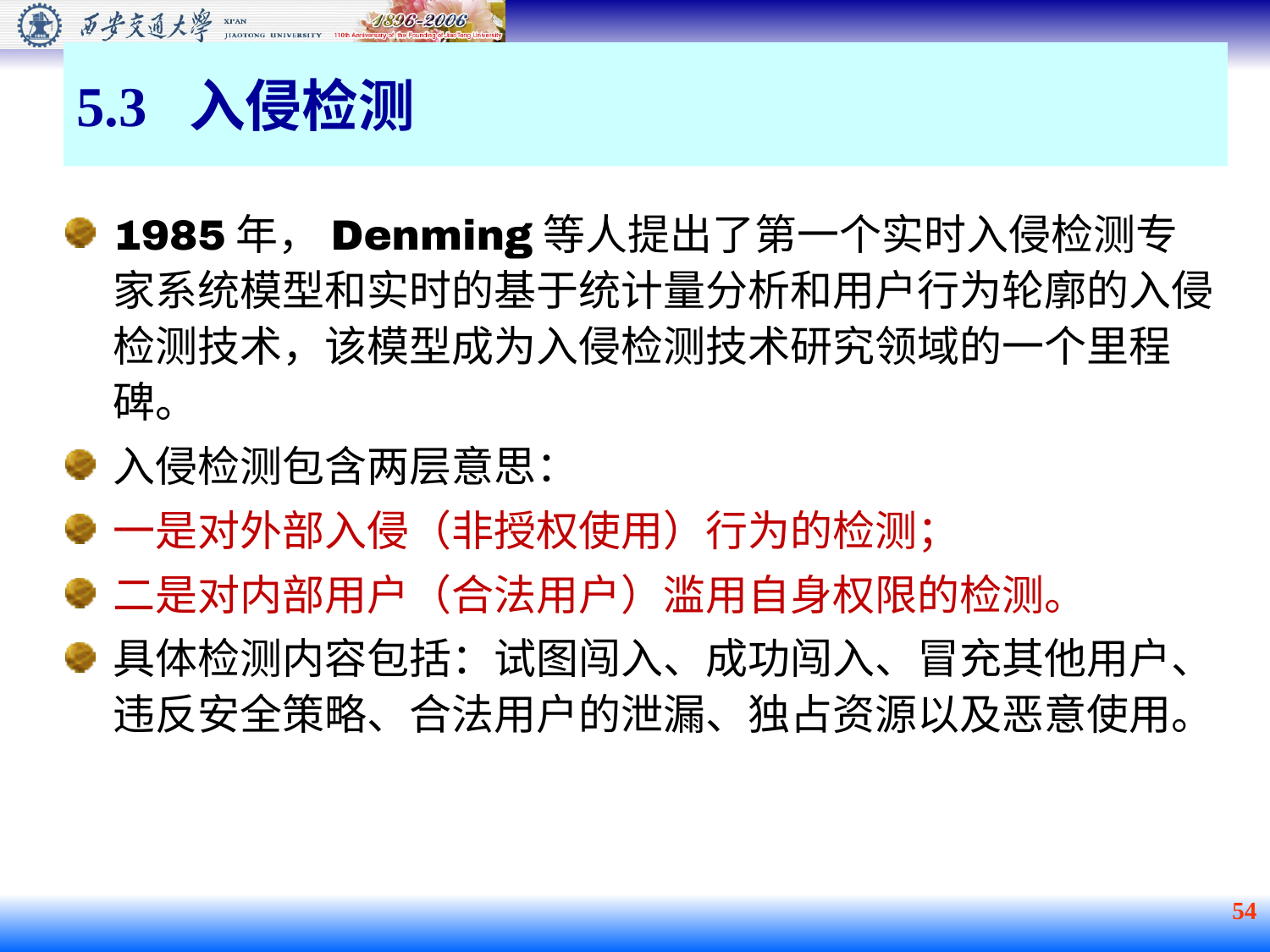

# 5.3  入侵检测
1985年，Denming等人提出了第一个实时入侵检测专家系统模型和实时的基于统计量分析和用户行为轮廓的入侵检测技术，该模型成为入侵检测技术研究领域的一个里程碑。
入侵检测包含两层意思：
一是对外部入侵（非授权使用）行为的检测；
二是对内部用户（合法用户）滥用自身权限的检测。
具体检测内容包括：试图闯入、成功闯入、冒充其他用户、违反安全策略、合法用户的泄漏、独占资源以及恶意使用。
54